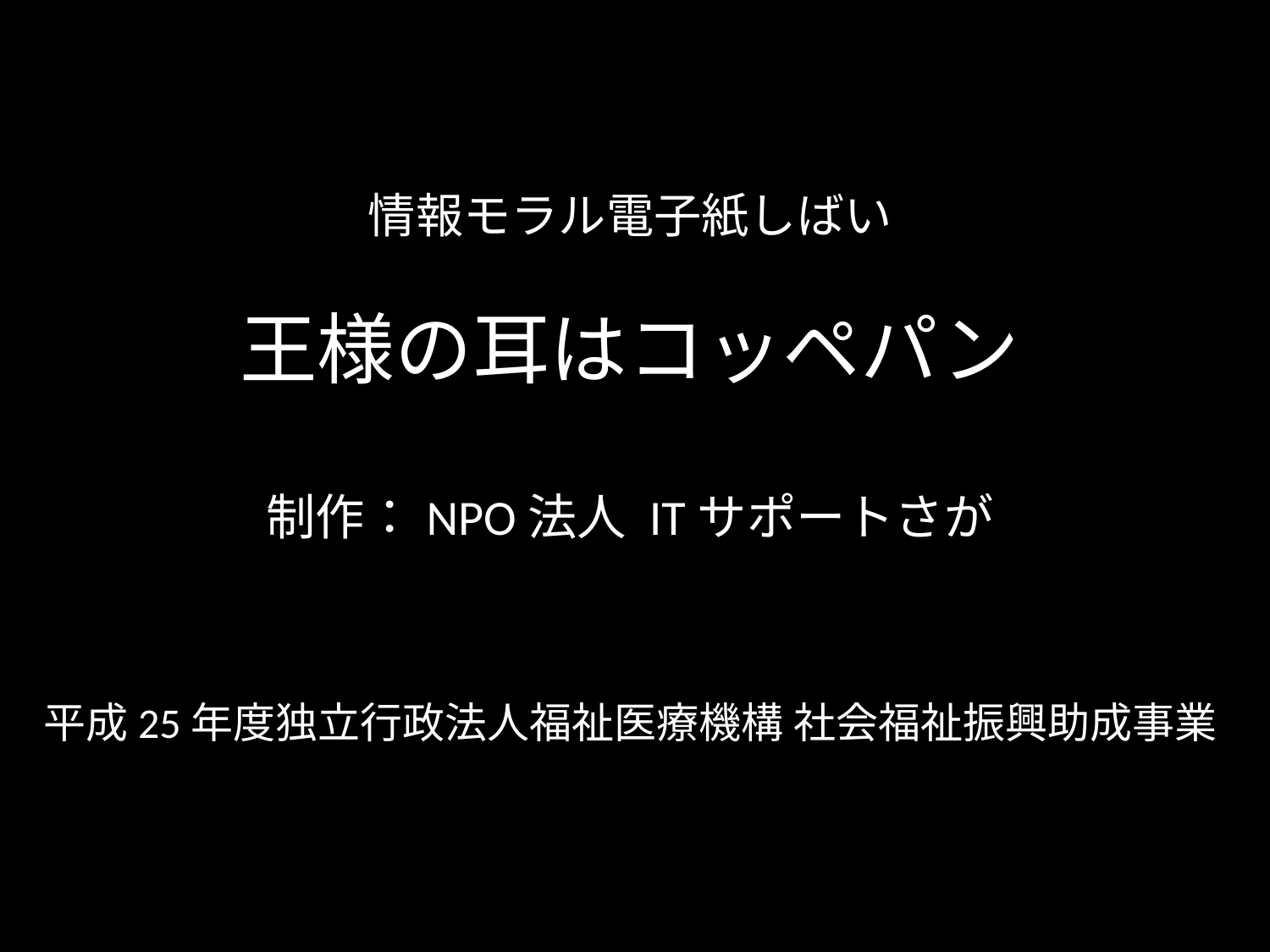

# 情報モラル電子紙しばい 王様の耳はコッペパン 制作：NPO法人 ITサポートさが 平成25年度独立行政法人福祉医療機構 社会福祉振興助成事業